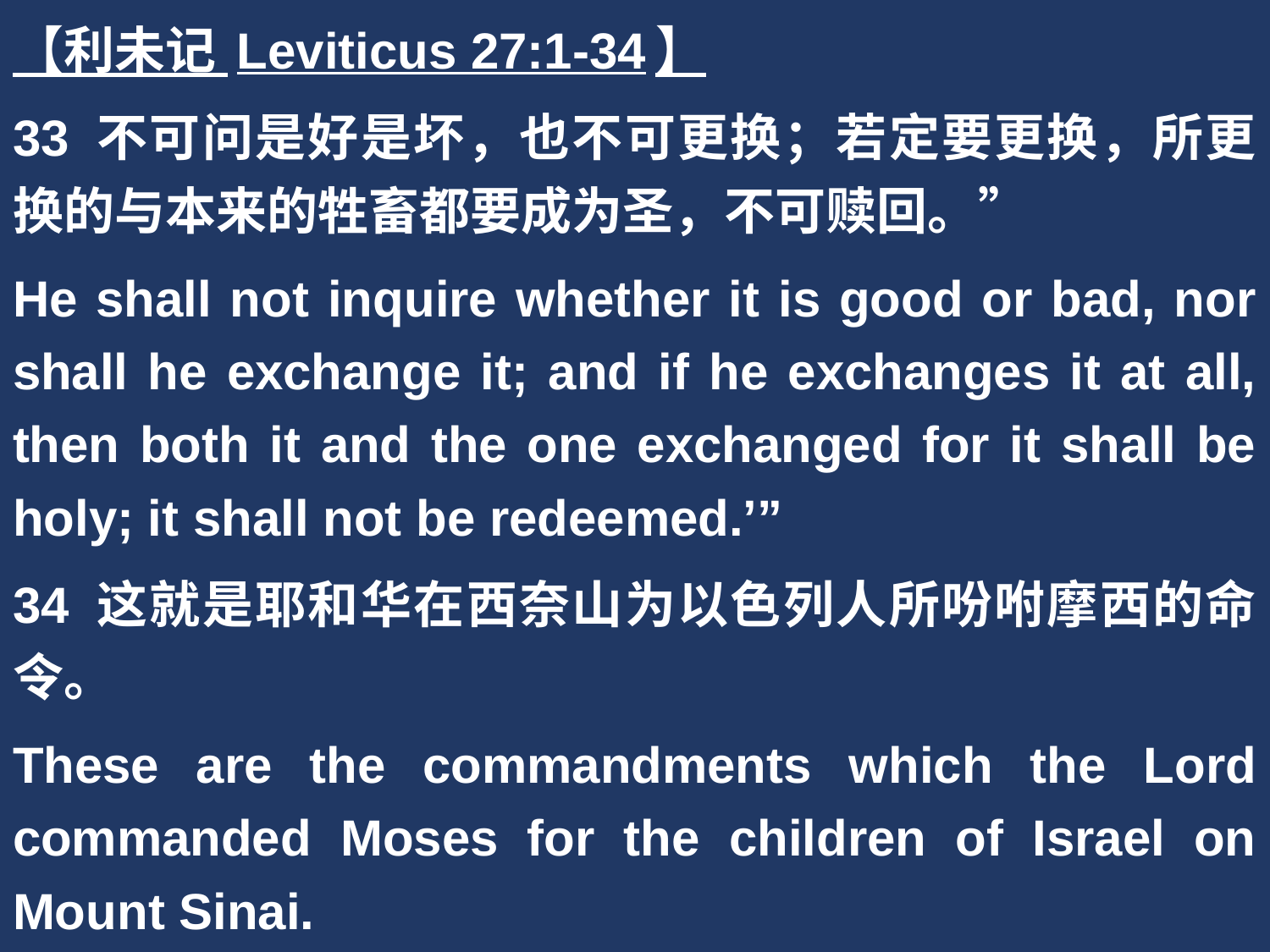

【利未记 Leviticus 27:1-34】
33 不可问是好是坏，也不可更换；若定要更换，所更换的与本来的牲畜都要成为圣，不可赎回。”
He shall not inquire whether it is good or bad, nor shall he exchange it; and if he exchanges it at all, then both it and the one exchanged for it shall be holy; it shall not be redeemed.’”
34 这就是耶和华在西奈山为以色列人所吩咐摩西的命令。
These are the commandments which the Lord commanded Moses for the children of Israel on Mount Sinai.